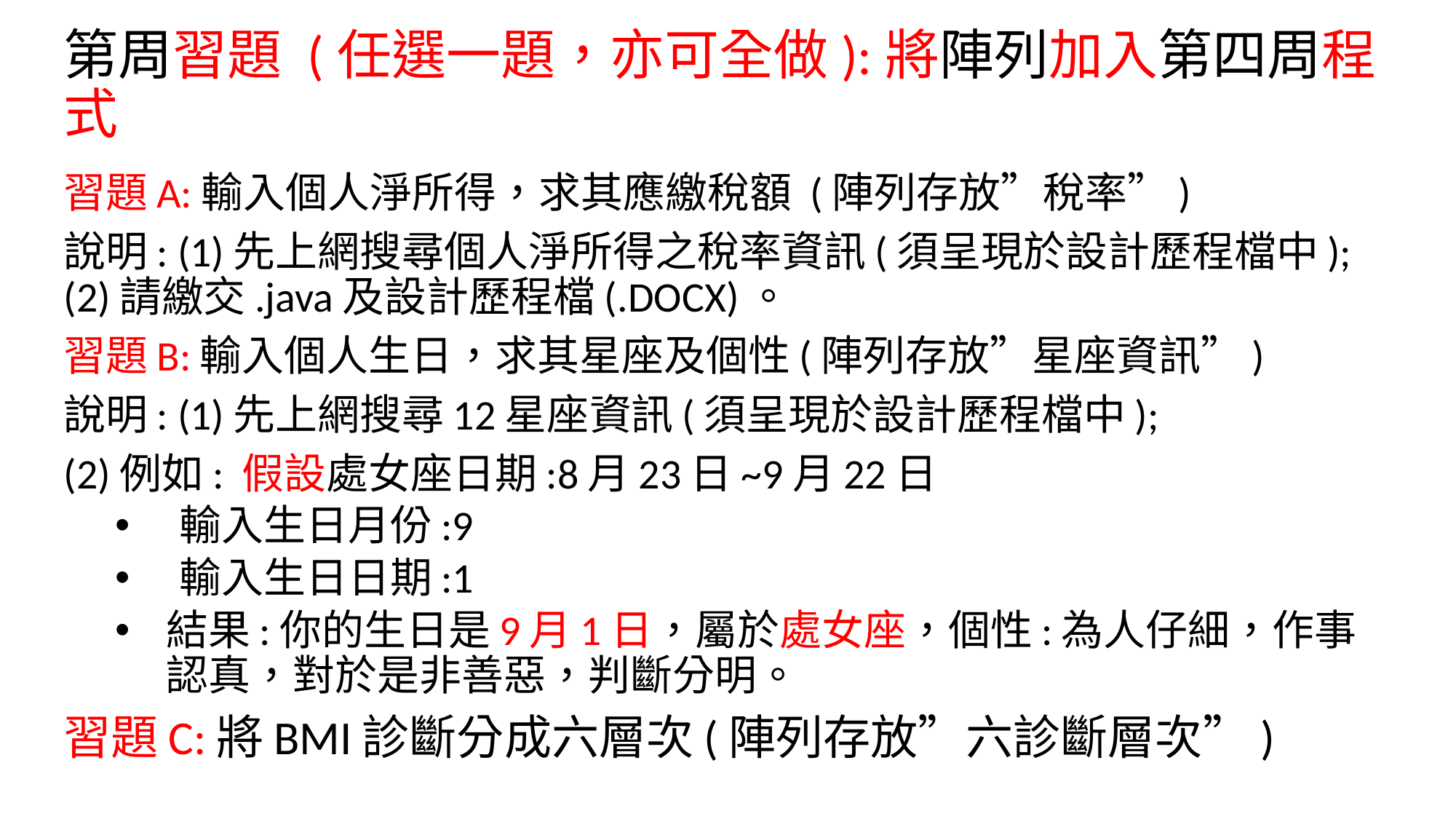

# 第周習題 (任選一題，亦可全做):將陣列加入第四周程式
習題A:輸入個人淨所得，求其應繳稅額 (陣列存放”稅率”)
說明: (1)先上網搜尋個人淨所得之稅率資訊(須呈現於設計歷程檔中); (2)請繳交.java及設計歷程檔(.DOCX)。
習題B:輸入個人生日，求其星座及個性(陣列存放”星座資訊”)
說明: (1)先上網搜尋12星座資訊(須呈現於設計歷程檔中);
(2)例如: 假設處女座日期:8月23日~9月22日
輸入生日月份:9
輸入生日日期:1
結果:你的生日是9月1日，屬於處女座，個性:為人仔細，作事認真，對於是非善惡，判斷分明。
習題C:將BMI診斷分成六層次(陣列存放”六診斷層次”)